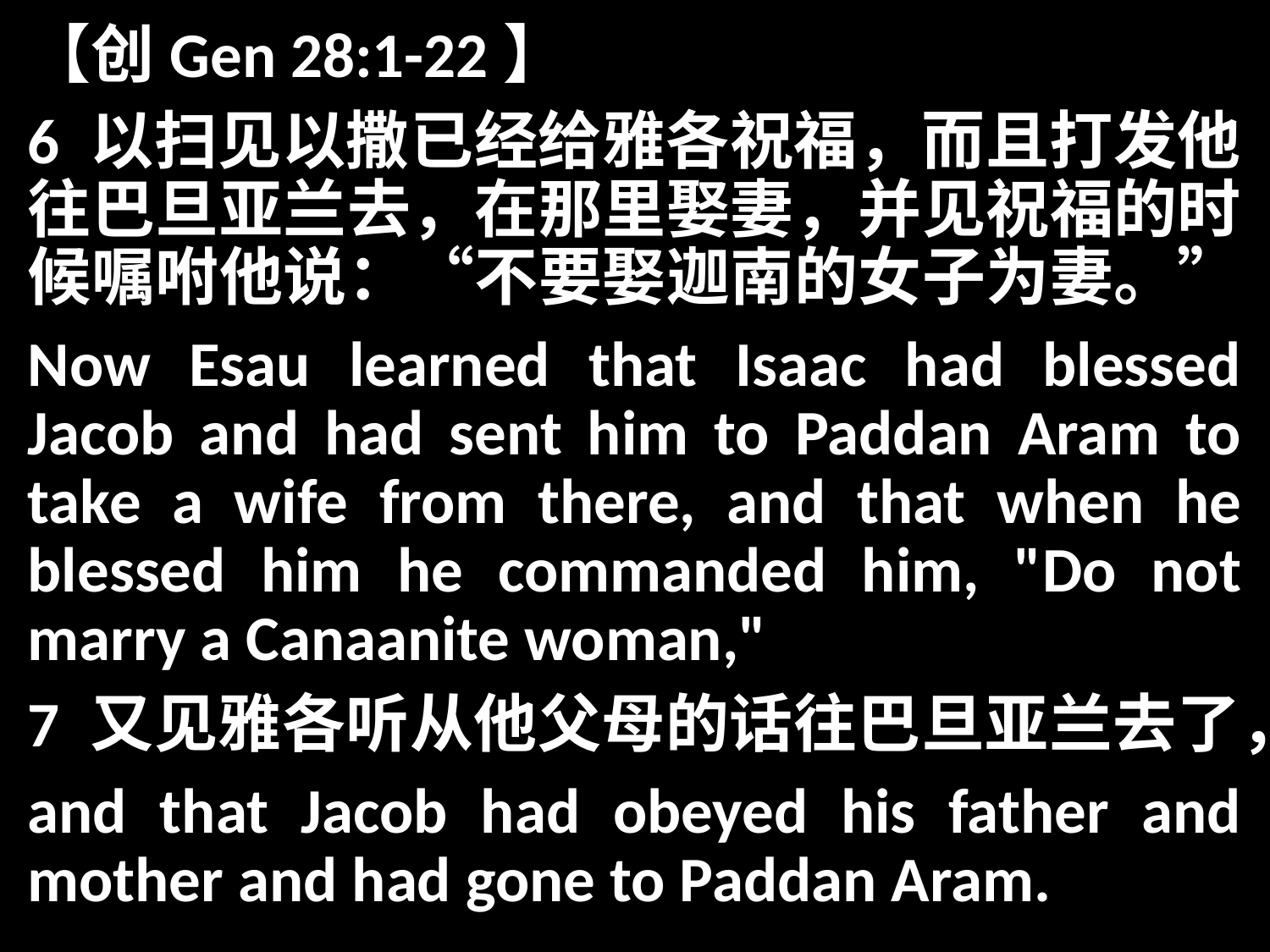

【创Gen 28:1-22】
6 以扫见以撒已经给雅各祝福，而且打发他往巴旦亚兰去，在那里娶妻，并见祝福的时候嘱咐他说：“不要娶迦南的女子为妻。”
Now Esau learned that Isaac had blessed Jacob and had sent him to Paddan Aram to take a wife from there, and that when he blessed him he commanded him, "Do not marry a Canaanite woman,"
7 又见雅各听从他父母的话往巴旦亚兰去了，
and that Jacob had obeyed his father and mother and had gone to Paddan Aram.